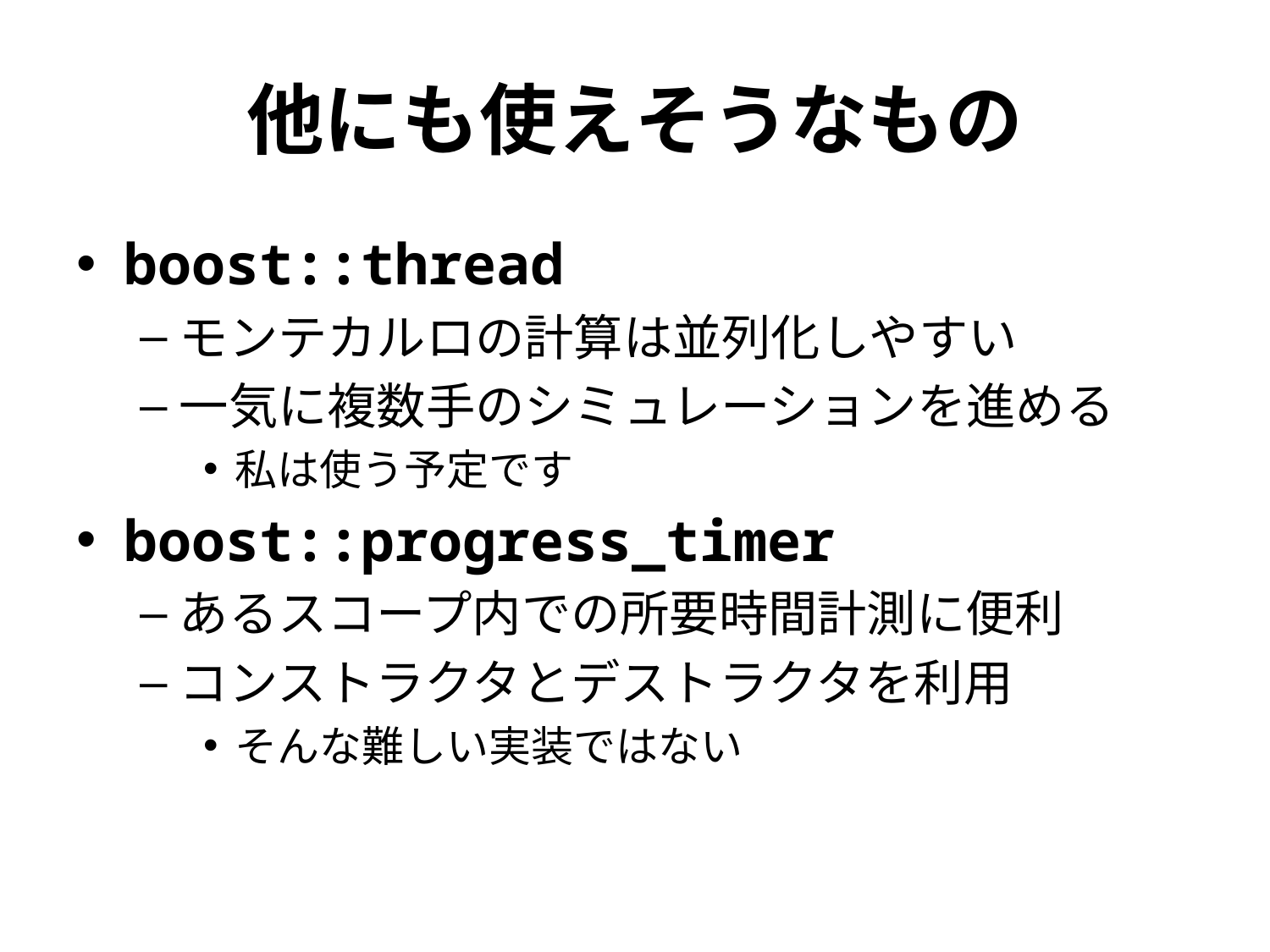

# 他にも使えそうなもの
boost::thread
モンテカルロの計算は並列化しやすい
一気に複数手のシミュレーションを進める
私は使う予定です
boost::progress_timer
あるスコープ内での所要時間計測に便利
コンストラクタとデストラクタを利用
そんな難しい実装ではない